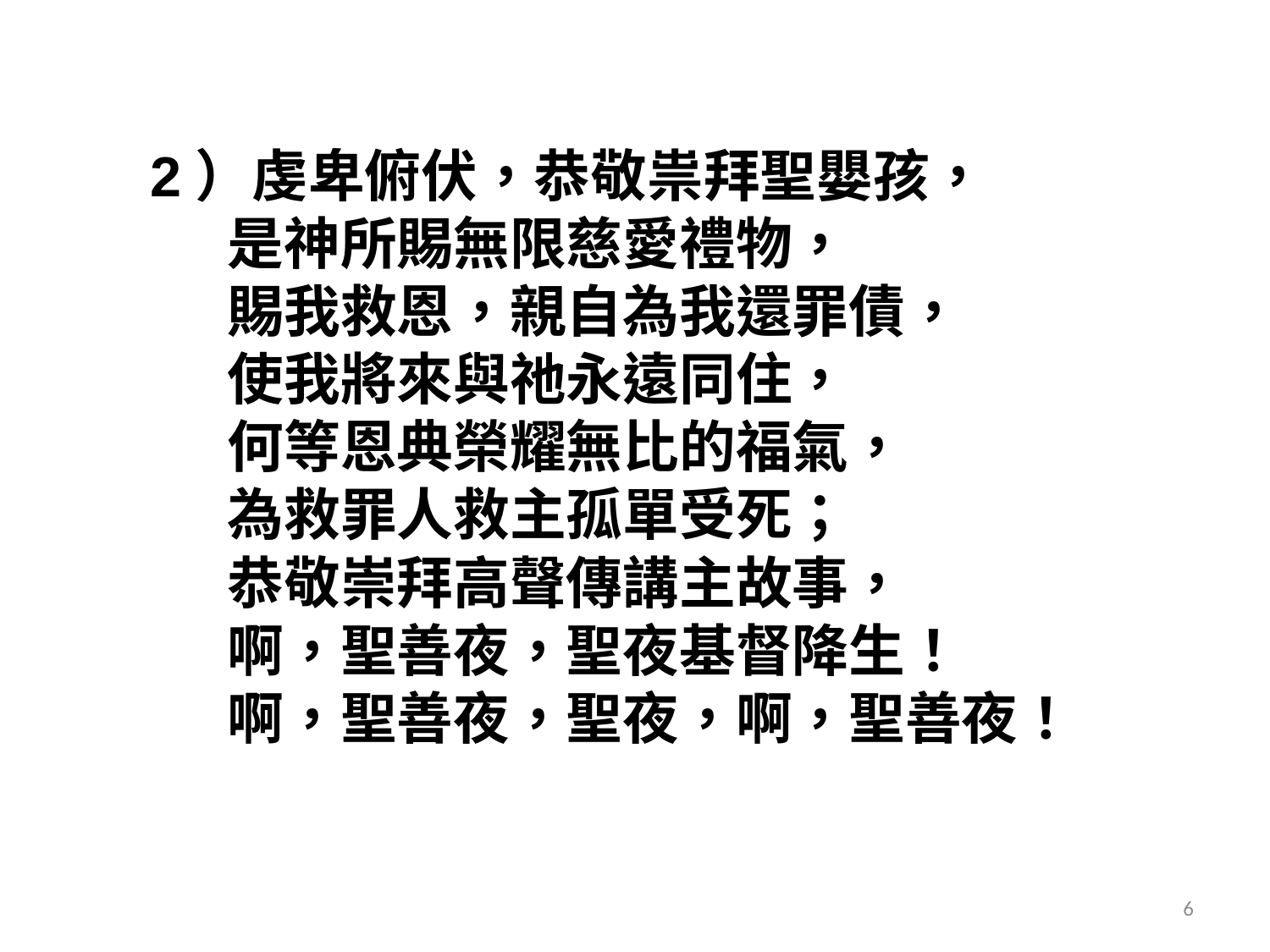

# 2）虔卑俯伏，恭敬祟拜聖嬰孩， 是神所賜無限慈愛禮物， 賜我救恩，親自為我還罪債， 使我將來與祂永遠同住， 何等恩典榮耀無比的福氣， 為救罪人救主孤單受死； 恭敬崇拜高聲傳講主故事， 啊，聖善夜，聖夜基督降生！ 啊，聖善夜，聖夜，啊，聖善夜！
6